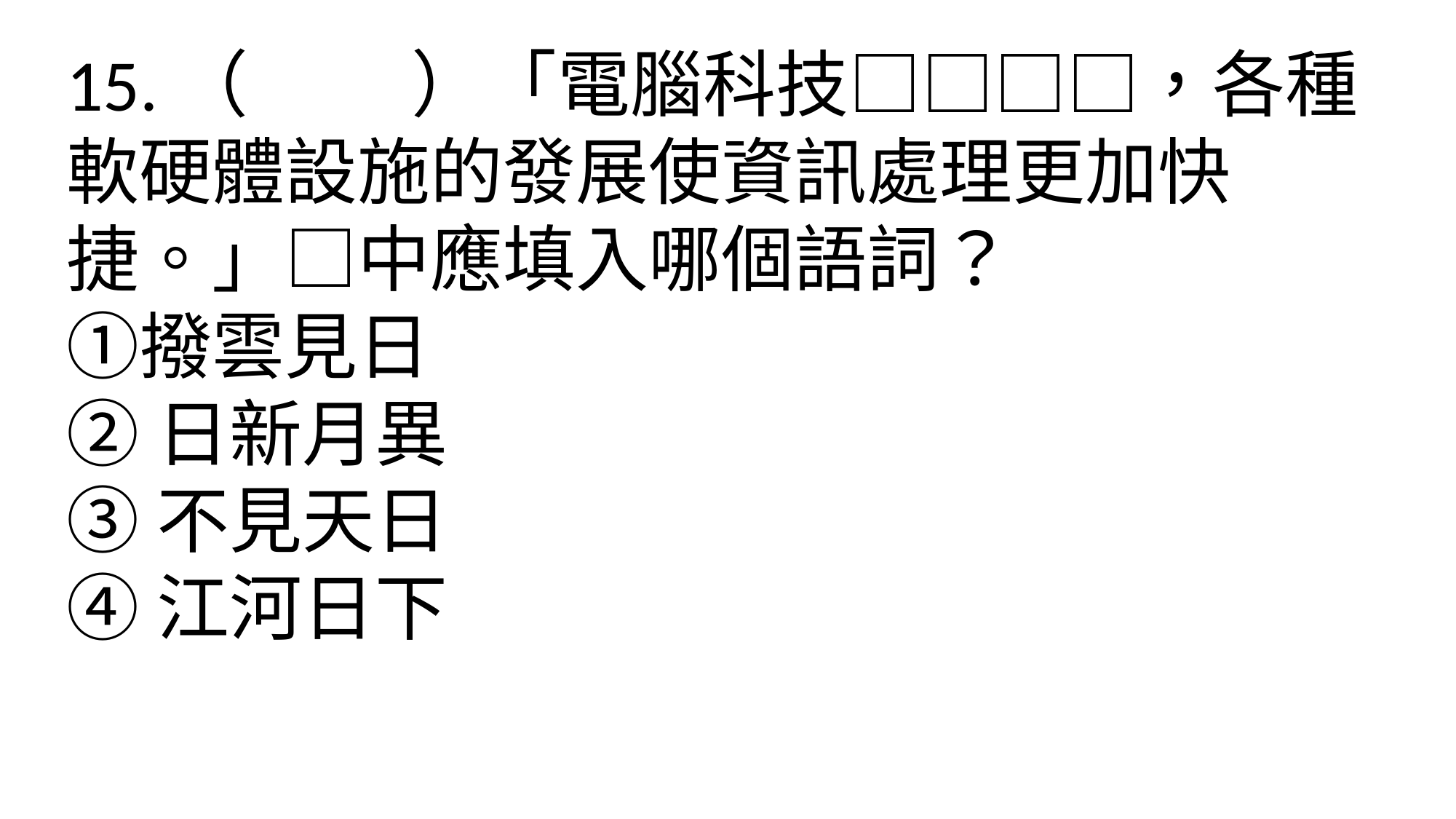

15.（          ）「電腦科技□□□□，各種軟硬體設施的發展使資訊處理更加快捷。」□中應填入哪個語詞？　
①撥雲見日
②日新月異
③不見天日
④江河日下